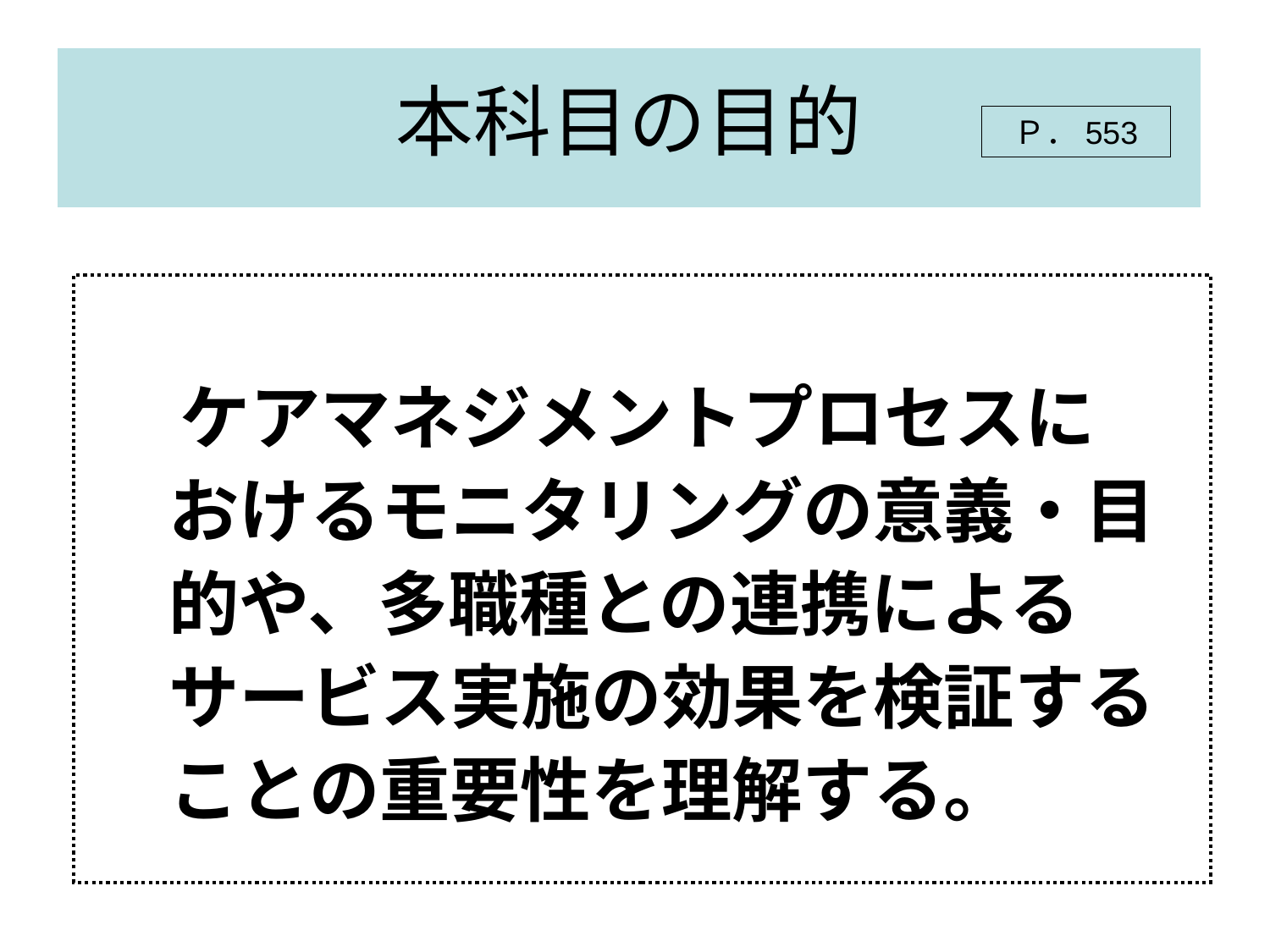

# 本科目の目的
Ｐ．553
   ケアマネジメントプロセスにおけるモニタリングの意義・目的や、多職種との連携によるサービス実施の効果を検証することの重要性を理解する。